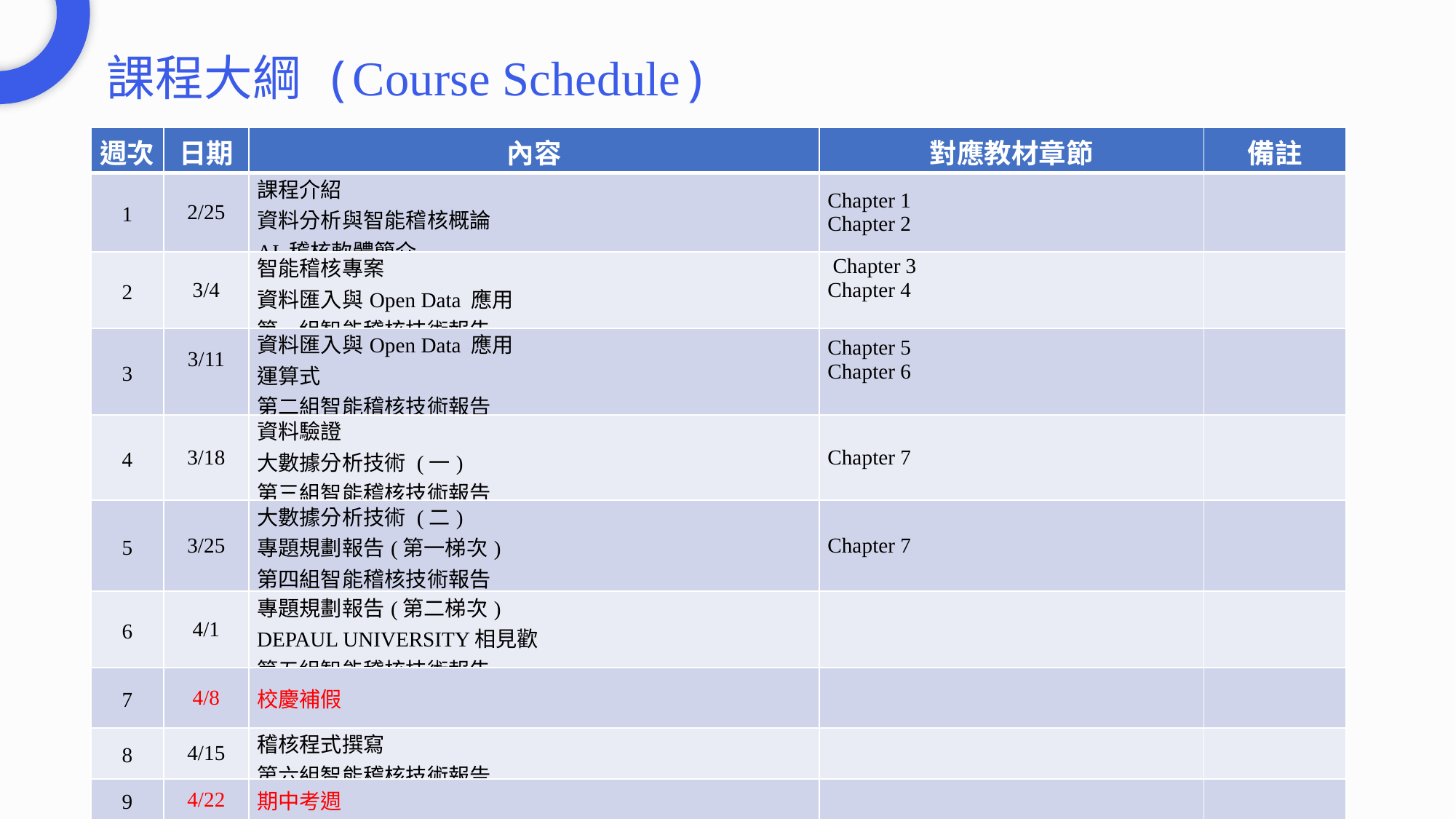

# 課程大綱 (Course Schedule)
| 週次 | 日期 | 內容 | 對應教材章節 | 備註 |
| --- | --- | --- | --- | --- |
| 1 | 2/25 | 課程介紹 資料分析與智能稽核概論 AI 稽核軟體簡介 | Chapter 1 Chapter 2 |  |
| 2 | 3/4 | 智能稽核專案 資料匯入與Open Data 應用 第一組智能稽核技術報告 | Chapter 3 Chapter 4 |  |
| 3 | 3/11 | 資料匯入與Open Data 應用 運算式 第二組智能稽核技術報告 | Chapter 5 Chapter 6 |  |
| 4 | 3/18 | 資料驗證 大數據分析技術 (一) 第三組智能稽核技術報告 | Chapter 7 |  |
| 5 | 3/25 | 大數據分析技術 (二) 專題規劃報告(第一梯次) 第四組智能稽核技術報告 | Chapter 7 |  |
| 6 | 4/1 | 專題規劃報告(第二梯次) DEPAUL UNIVERSITY相見歡 第五組智能稽核技術報告 |  |  |
| 7 | 4/8 | 校慶補假 |  |  |
| 8 | 4/15 | 稽核程式撰寫 第六組智能稽核技術報告 |  |  |
| 9 | 4/22 | 期中考週 |  |  |